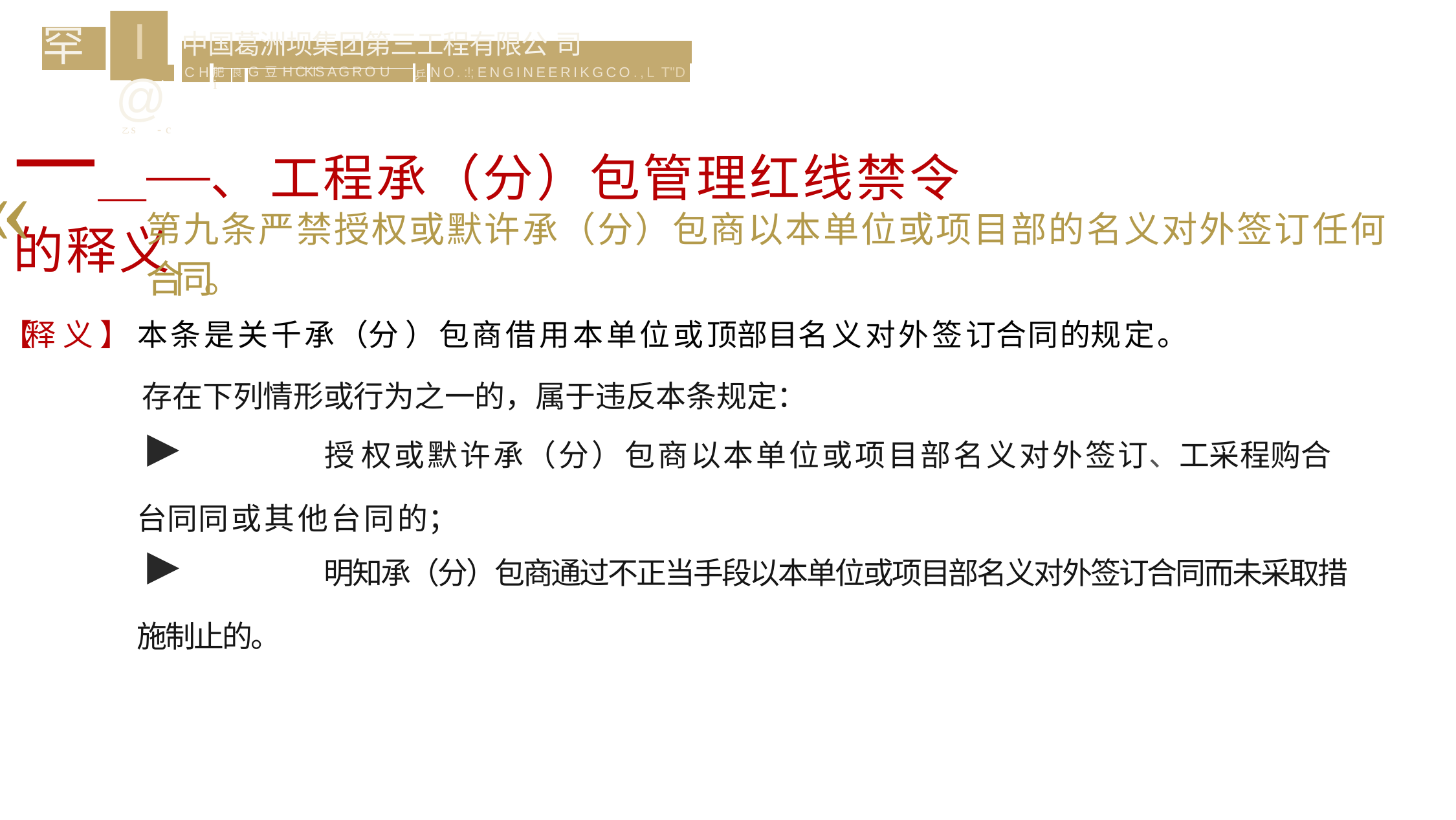

I@
乙s	- c
罕
| 中 国 葛 洲 坝 集 团 第 三 工 程 有 限 公 司 |  |  |  |  |  |
| --- | --- | --- | --- | --- | --- |
| C H |  |  |  | 乒 | N O . :!; ENGINEERIKGCO.,L T"D |
|  | 肥i | 良 | G 豆 H CKIS A G R O U |  |  |

一＿＿、 工程承（分）包管理红线禁令的释义
«	第九条严禁授权或默许承（分）包商以本单位或项目部的名义对外签订任何
合同。
【释 义 】 本条是关千承（分）包商借用本单位或顶部目名义对外签订合同的规定。
存在下列情形或行为之一的，属于违反本条规定：
►	授 权或默许承（分）包商以本单位或项目部名义对外签订、工采程购合台同同或其他台同的；
►	明知承（分）包商通过不正当手段以本单位或项目部名义对外签订合同而未采取措施制止的。